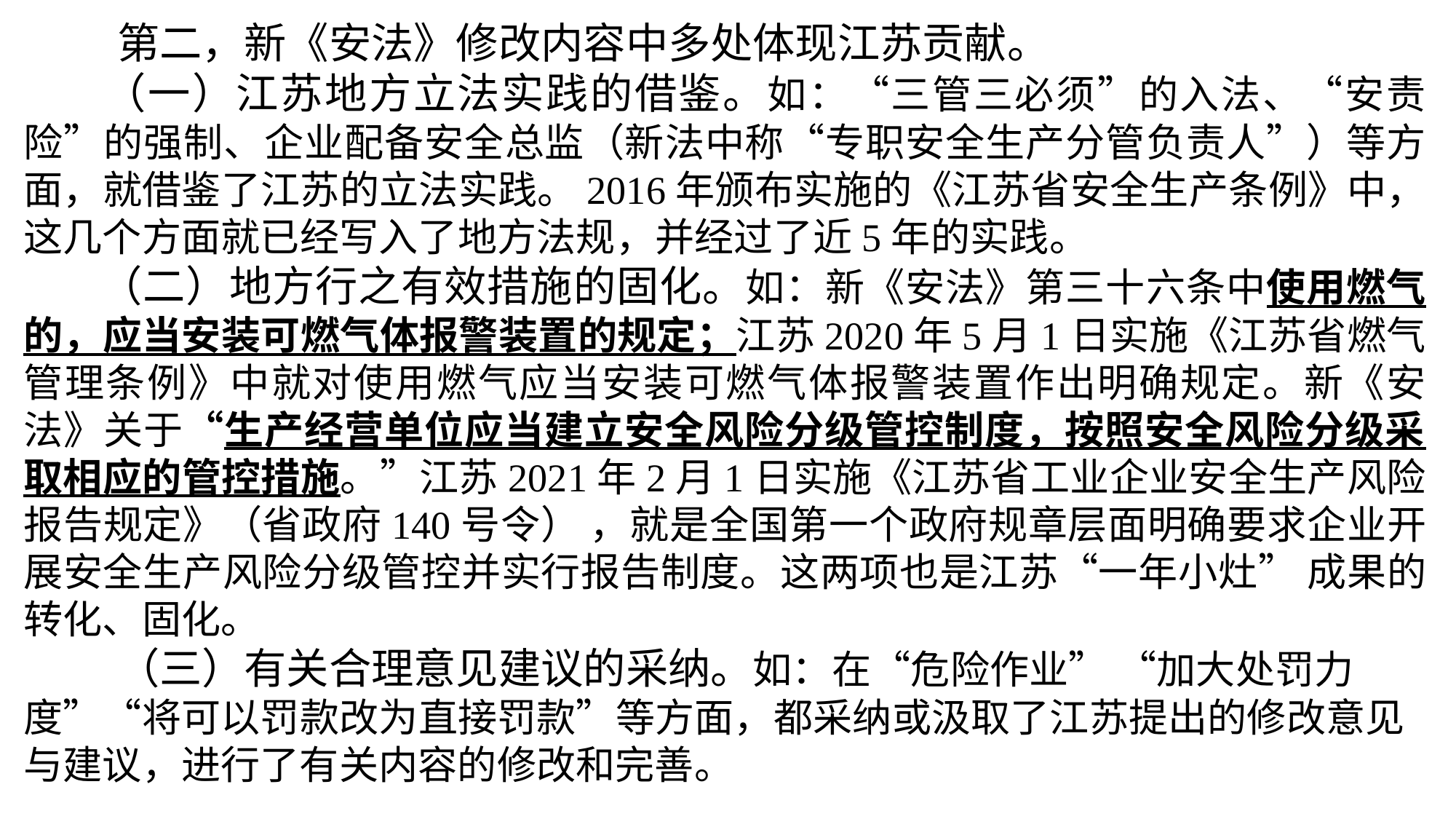

第二，新《安法》修改内容中多处体现江苏贡献。
  （一）江苏地方立法实践的借鉴。如：“三管三必须”的入法、“安责险”的强制、企业配备安全总监（新法中称“专职安全生产分管负责人”）等方面，就借鉴了江苏的立法实践。2016年颁布实施的《江苏省安全生产条例》中，这几个方面就已经写入了地方法规，并经过了近5年的实践。
  （二）地方行之有效措施的固化。如：新《安法》第三十六条中使用燃气的，应当安装可燃气体报警装置的规定；江苏2020年5月1日实施《江苏省燃气管理条例》中就对使用燃气应当安装可燃气体报警装置作出明确规定。新《安法》关于“生产经营单位应当建立安全风险分级管控制度，按照安全风险分级采取相应的管控措施。”江苏2021年2月1日实施《江苏省工业企业安全生产风险报告规定》（省政府140号令） ，就是全国第一个政府规章层面明确要求企业开展安全生产风险分级管控并实行报告制度。这两项也是江苏“一年小灶” 成果的转化、固化。
    （三）有关合理意见建议的采纳。如：在“危险作业” “加大处罚力度”“将可以罚款改为直接罚款”等方面，都采纳或汲取了江苏提出的修改意见与建议，进行了有关内容的修改和完善。